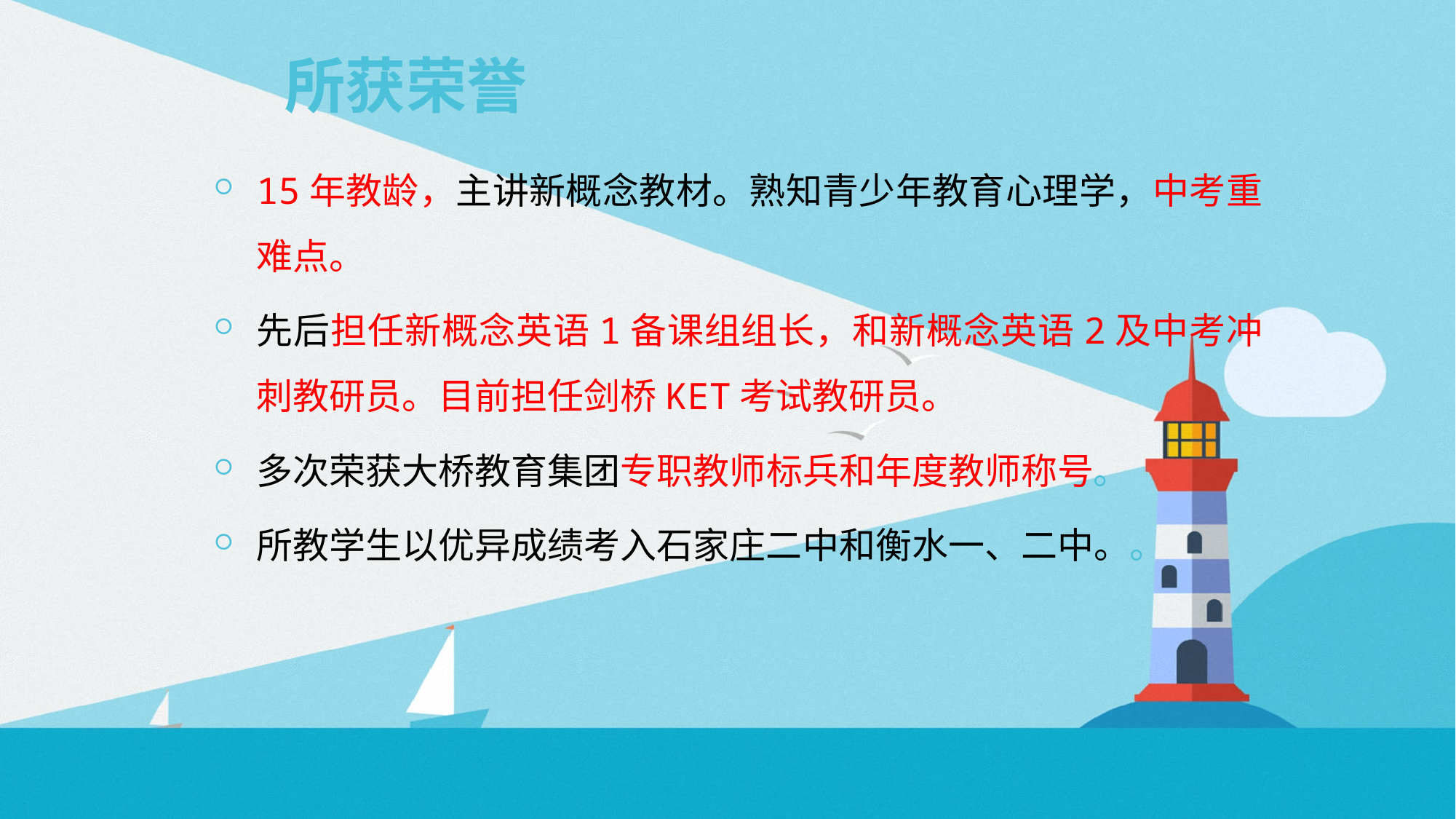

所获荣誉
15年教龄，主讲新概念教材。熟知青少年教育心理学，中考重难点。
先后担任新概念英语1备课组组长，和新概念英语2及中考冲刺教研员。目前担任剑桥KET考试教研员。
多次荣获大桥教育集团专职教师标兵和年度教师称号。
所教学生以优异成绩考入石家庄二中和衡水一、二中。。